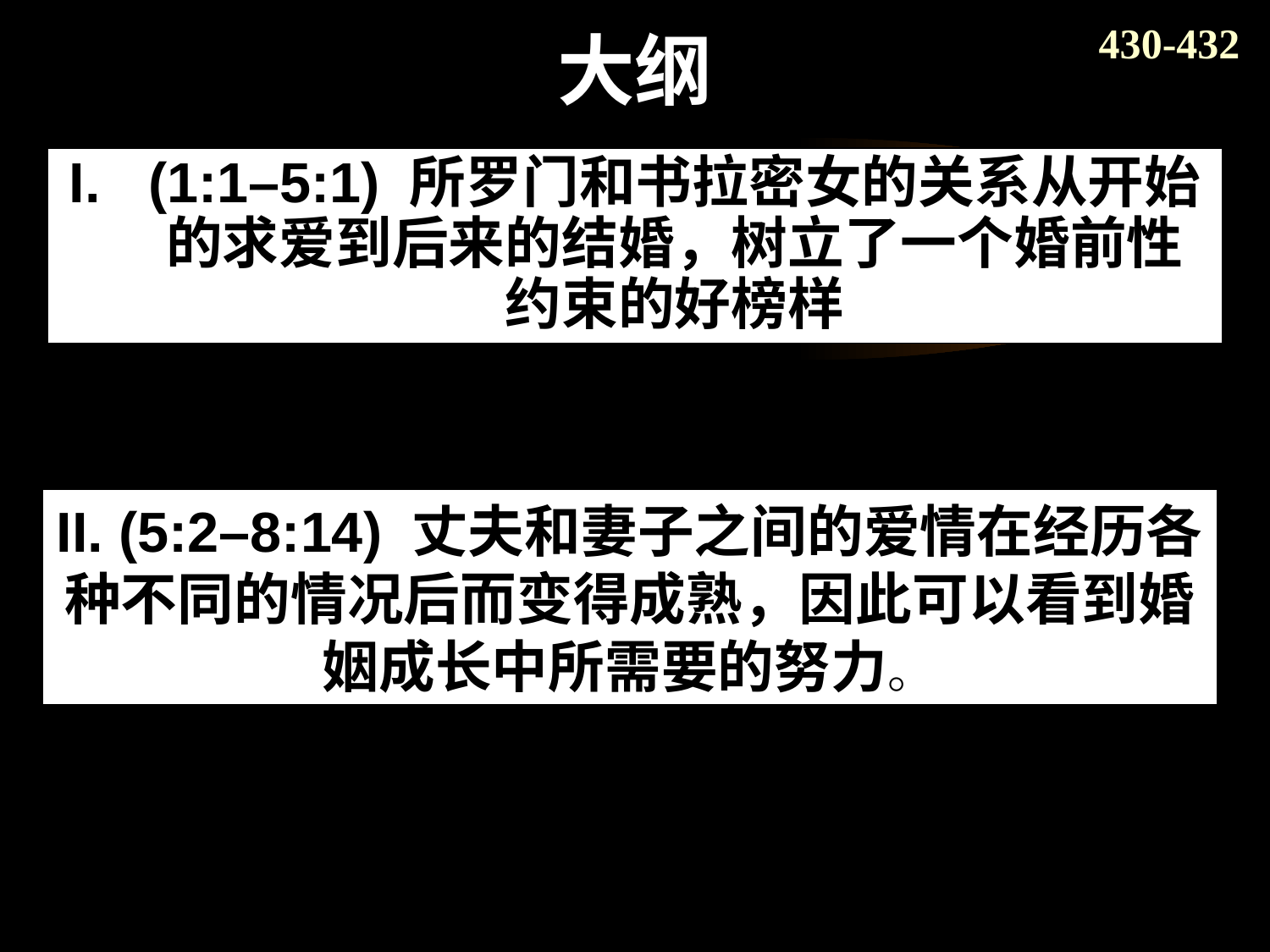

430-432
# 大纲
(1:1–5:1) 所罗门和书拉密女的关系从开始的求爱到后来的结婚，树立了一个婚前性约束的好榜样
II. (5:2–8:14) 丈夫和妻子之间的爱情在经历各种不同的情况后而变得成熟，因此可以看到婚姻成长中所需要的努力。